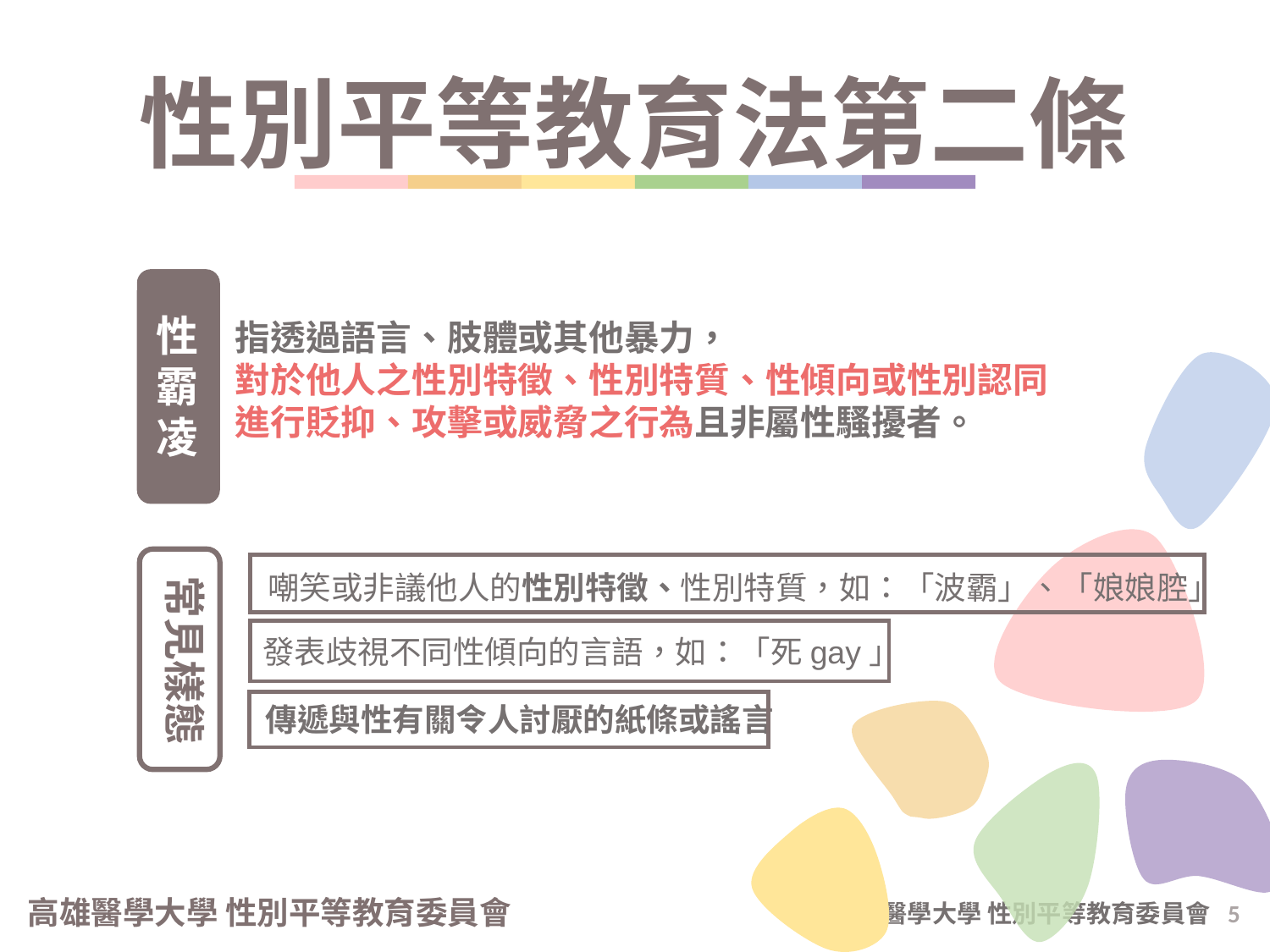

性別平等教育法第二條

指透過語言、肢體或其他暴力，
對於他人之性別特徵、性別特質、性傾向或性別認同
進行貶抑、攻擊或威脅之行為且非屬性騷擾者。

性
騷
擾
性
霸
凌

嘲笑或非議他人的性別特徵、性別特質，如：「波霸」、「娘娘腔」
常見樣態

發表歧視不同性傾向的言語，如：「死gay」

傳遞與性有關令人討厭的紙條或謠言

高雄醫學大學 性別平等教育委員會
5